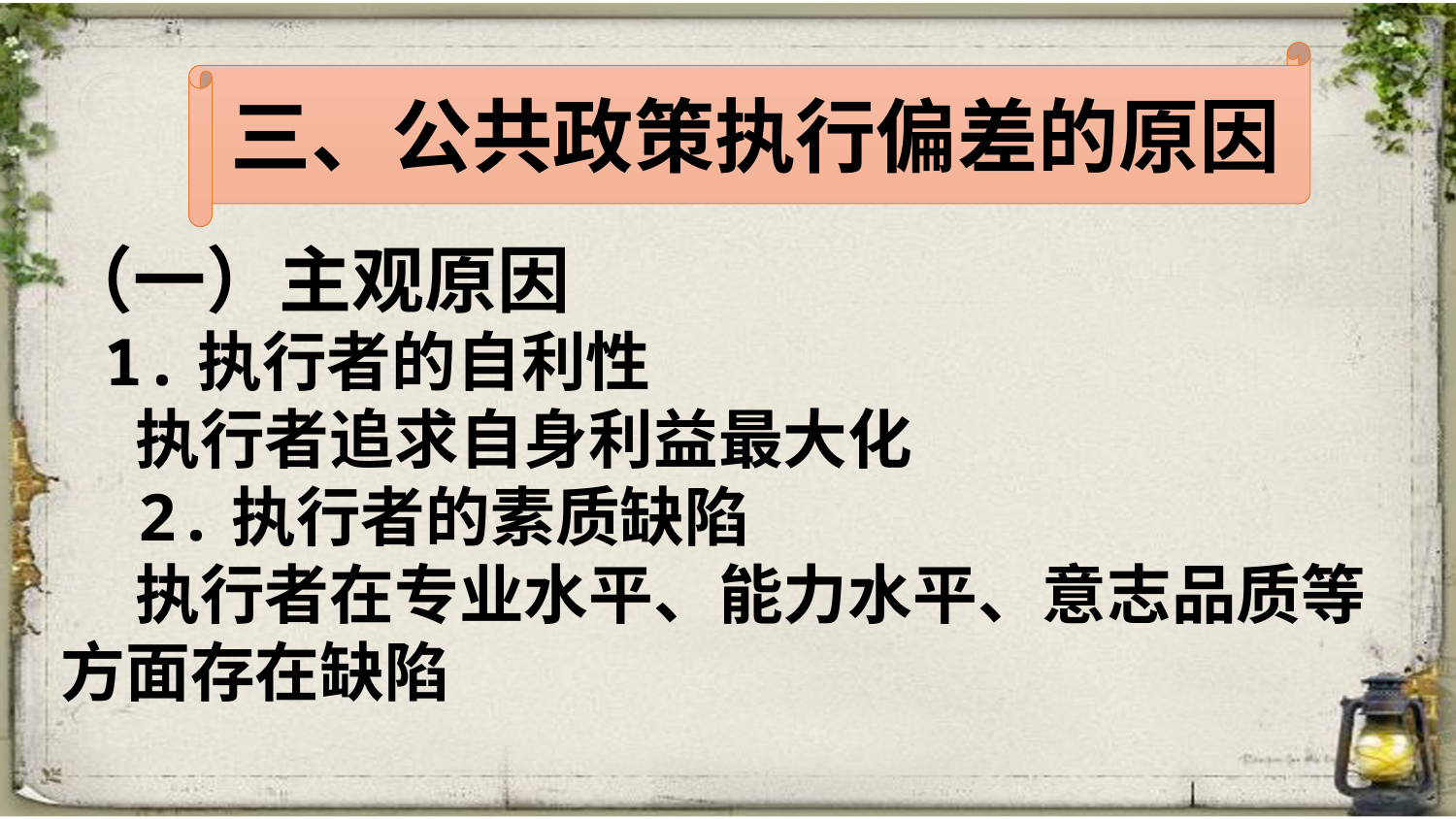

三、公共政策执行偏差的原因
（一）主观原因
   1.执行者的自利性
    执行者追求自身利益最大化
  2.执行者的素质缺陷
    执行者在专业水平、能力水平、意志品质等方面存在缺陷